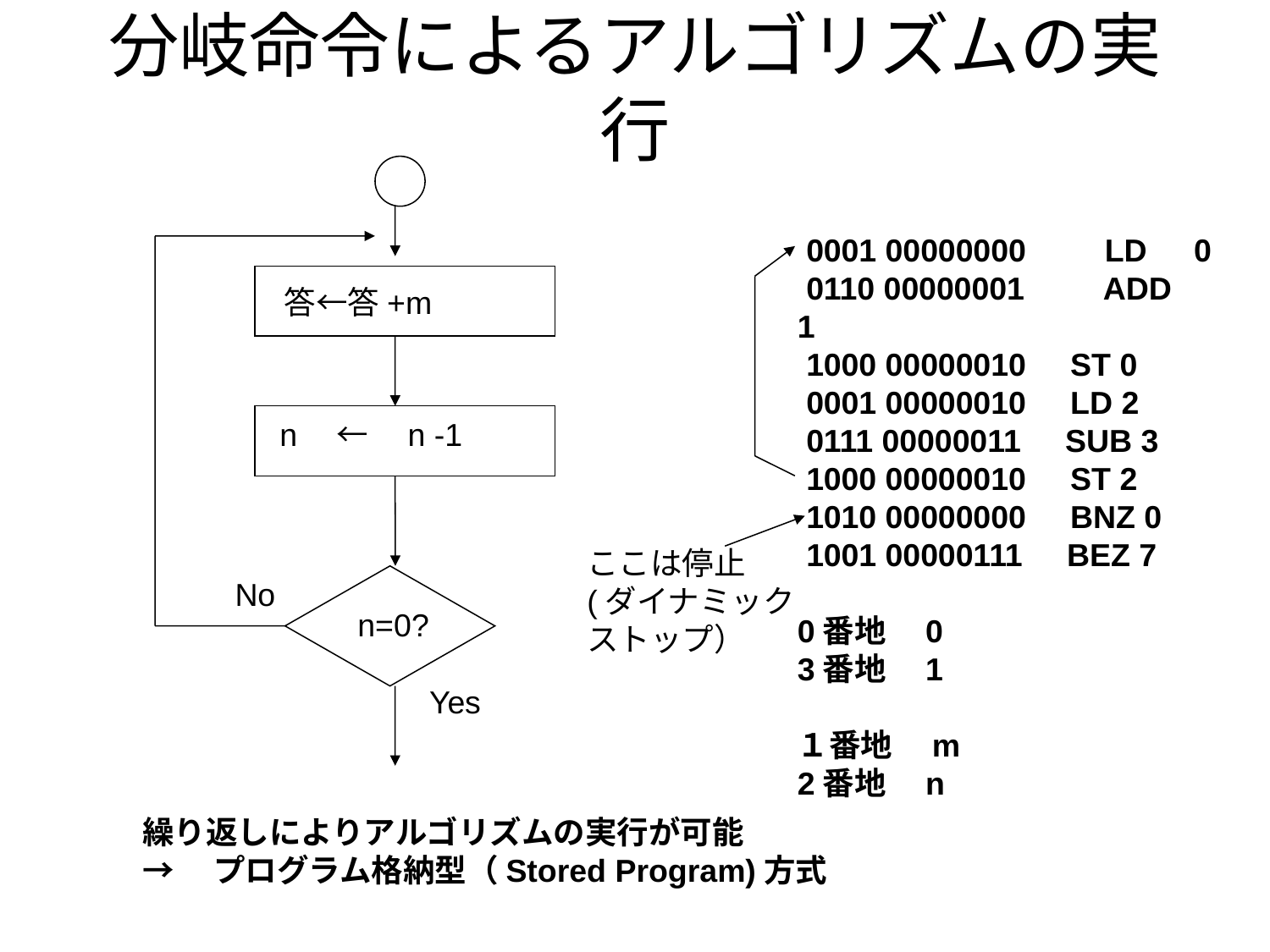

# 分岐命令によるアルゴリズムの実行

 0001 00000000　　LD　0
 0110 00000001　　ADD 1
 1000 00000010     ST 0
 0001 00000010     LD 2
 0111 00000011     SUB 3
 1000 00000010     ST 2
 1010 00000000     BNZ 0
 1001 00000111     BEZ 7

0番地　0
3番地　1

１番地　m
2番地　n

答←答+m

n　←　n -1

ここは停止
(ダイナミック
ストップ）

No
n=0?

Yes

繰り返しによりアルゴリズムの実行が可能
→　プログラム格納型（Stored Program)方式